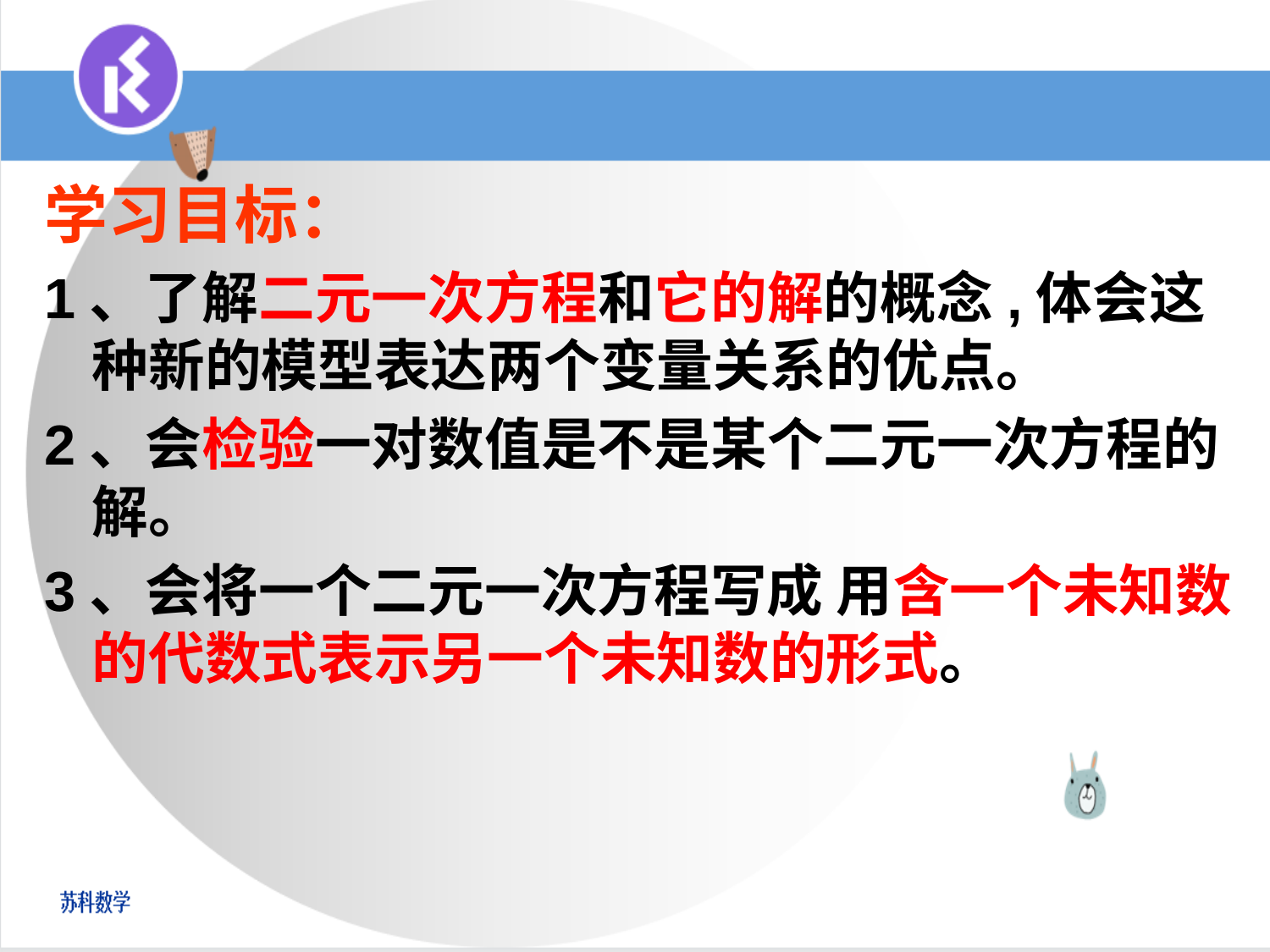

学习目标：
1、了解二元一次方程和它的解的概念,体会这种新的模型表达两个变量关系的优点。
2、会检验一对数值是不是某个二元一次方程的解。
3、会将一个二元一次方程写成 用含一个未知数的代数式表示另一个未知数的形式。